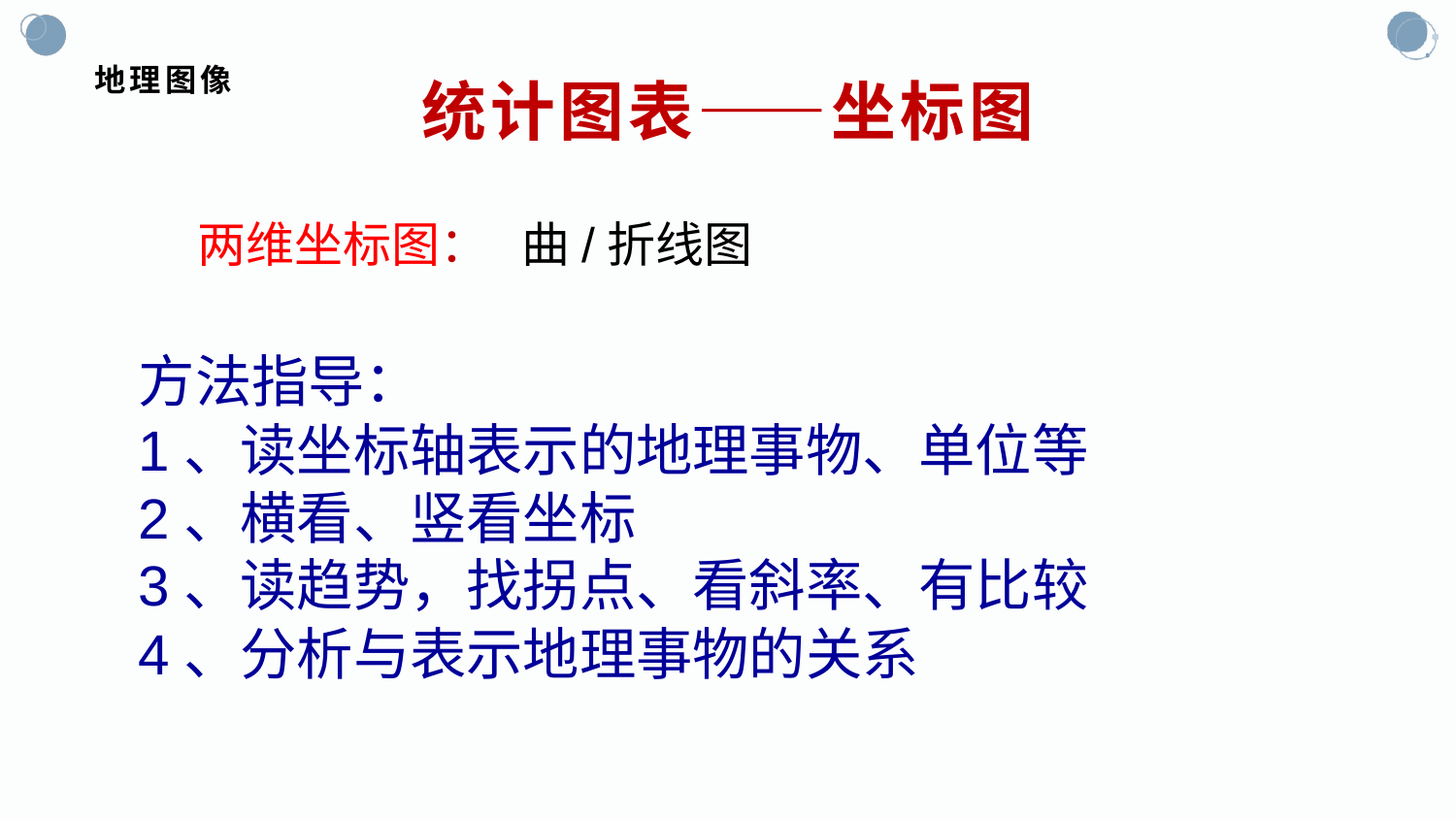

# 地理图像
统计图表——坐标图
两维坐标图：   曲/折线图
方法指导：
1、读坐标轴表示的地理事物、单位等
2、横看、竖看坐标
3、读趋势，找拐点、看斜率、有比较
4、分析与表示地理事物的关系